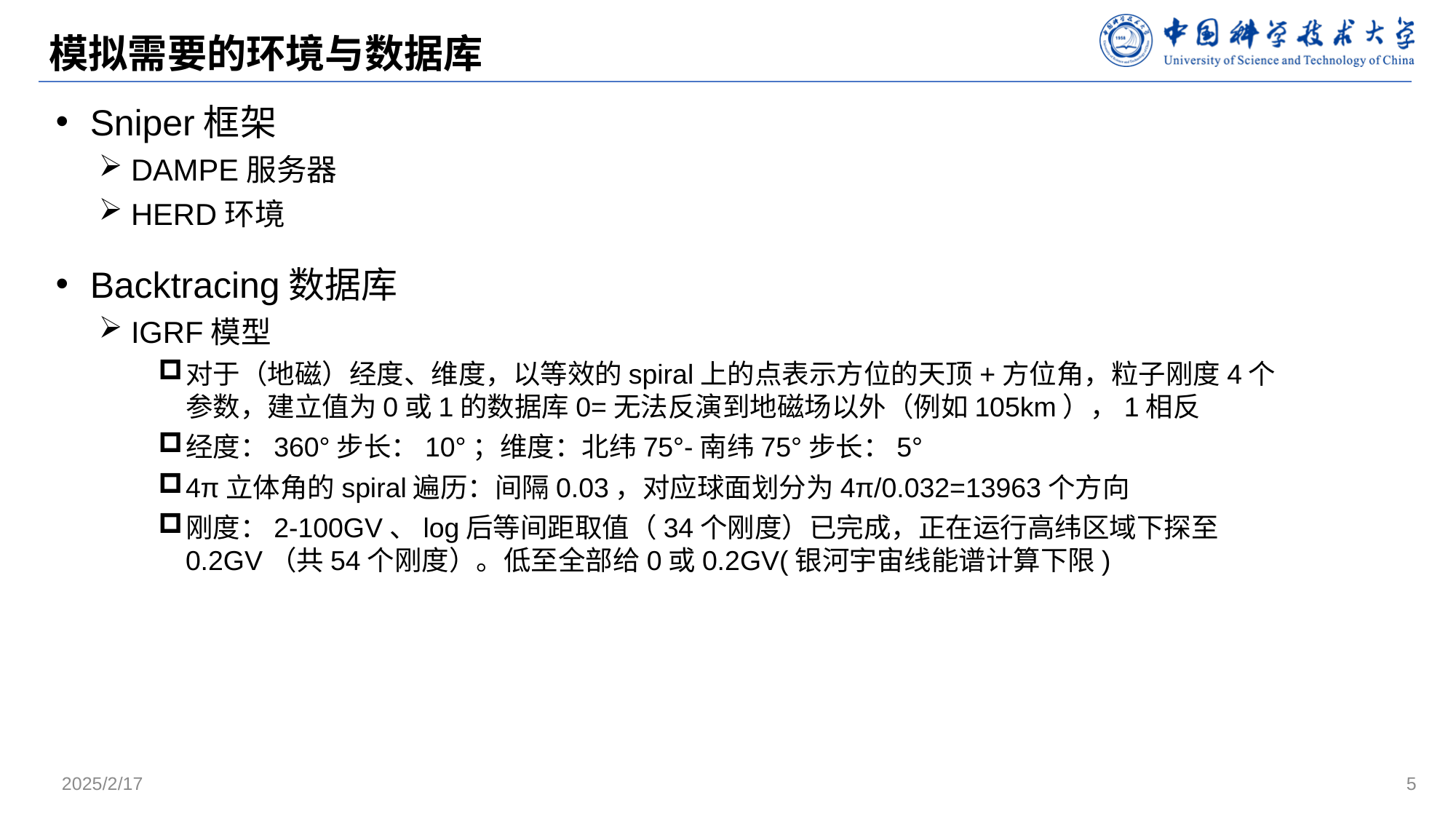

# 模拟需要的环境与数据库
Sniper框架
DAMPE服务器
HERD环境
Backtracing数据库
IGRF模型
对于（地磁）经度、维度，以等效的spiral上的点表示方位的天顶+方位角，粒子刚度4个参数，建立值为0或1的数据库0=无法反演到地磁场以外（例如105km），1相反
经度：360°步长：10°；维度：北纬75°-南纬75°步长：5°
4π立体角的spiral遍历：间隔0.03，对应球面划分为4π/0.032=13963个方向
刚度：2-100GV、log后等间距取值（34个刚度）已完成，正在运行高纬区域下探至0.2GV（共54个刚度）。低至全部给0或0.2GV(银河宇宙线能谱计算下限)

2025/2/17
5